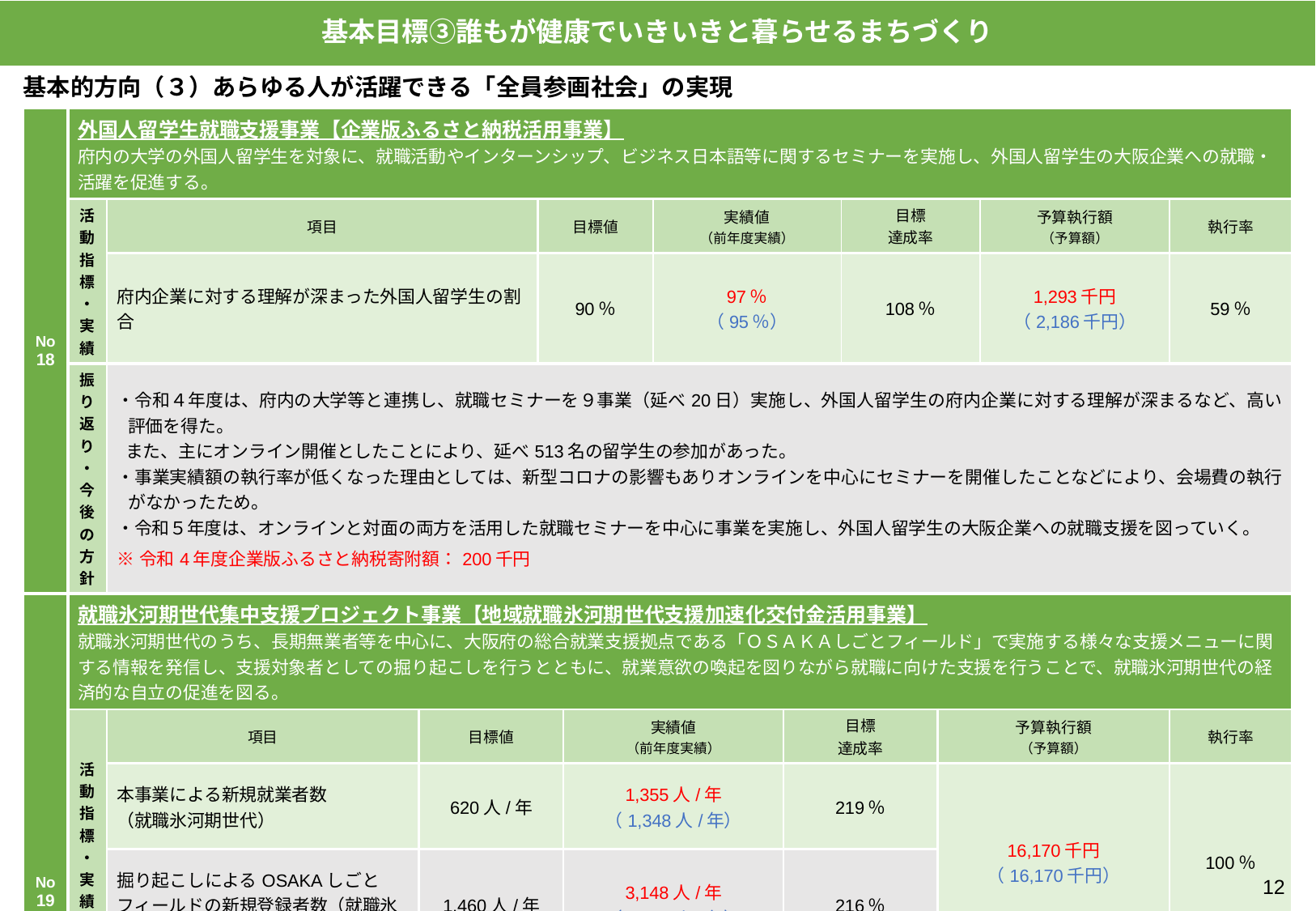

基本目標③誰もが健康でいきいきと暮らせるまちづくり
基本的方向（３）あらゆる人が活躍できる「全員参画社会」の実現
| No18 | 外国人留学生就職支援事業【企業版ふるさと納税活用事業】 府内の大学の外国人留学生を対象に、就職活動やインターンシップ、ビジネス日本語等に関するセミナーを実施し、外国人留学生の大阪企業への就職・活躍を促進する。 |  |  |  |  |  |  |  |  |  |  |
| --- | --- | --- | --- | --- | --- | --- | --- | --- | --- | --- | --- |
|  | 活動指標・実績 | 項目 |  | 目標値 |  | 実績値 （前年度実績） |  | 目標 達成率 |  | 予算執行額 （予算額） | 執行率 |
|  |  | 府内企業に対する理解が深まった外国人留学生の割合 |  | 90％ |  | 97％ （95％） |  | 108％ |  | 1,293千円 （2,186千円） | 59％ |
|  | 振り返り・ 今後の方針 | ・令和４年度は、府内の大学等と連携し、就職セミナーを９事業（延べ20日）実施し、外国人留学生の府内企業に対する理解が深まるなど、高い評価を得た。 また、主にオンライン開催としたことにより、延べ513名の留学生の参加があった。 ・事業実績額の執行率が低くなった理由としては、新型コロナの影響もありオンラインを中心にセミナーを開催したことなどにより、会場費の執行がなかったため。 ・令和５年度は、オンラインと対面の両方を活用した就職セミナーを中心に事業を実施し、外国人留学生の大阪企業への就職支援を図っていく。 ※令和4年度企業版ふるさと納税寄附額：200千円 |  |  |  |  |  |  |  |  |  |
| No 19 | 就職氷河期世代集中支援プロジェクト事業【地域就職氷河期世代支援加速化交付金活用事業】 就職氷河期世代のうち、長期無業者等を中心に、大阪府の総合就業支援拠点である「ＯＳＡＫＡしごとフィールド」で実施する様々な支援メニューに関する情報を発信し、支援対象者としての掘り起こしを行うとともに、就業意欲の喚起を図りながら就職に向けた支援を行うことで、就職氷河期世代の経済的な自立の促進を図る。 |  |  |  |  |  |  |  |  |  |  |
|  | 活動指標・実績 | 項目 | 目標値 |  | 実績値 （前年度実績） |  | 目標 達成率 |  | 予算執行額 （予算額） |  | 執行率 |
|  |  | 本事業による新規就業者数 （就職氷河期世代） | 620人/年 |  | 1,355人/年 （1,348人/年） |  | 219％ |  | 16,170千円 （16,170千円） |  | 100％ |
|  |  | 掘り起こしによるOSAKAしごとフィールドの新規登録者数（就職氷河期世代） | 1,460人/年 |  | 3,148人/年 （2,563人/年） |  | 216％ |  |  |  |  |
|  | 振り返り・ 今後の方針 | ・令和4年度事業では、令和3年度に引き続き就職氷河期世代に向けた就業意欲喚起セミナー、コミュニケーション能力や文章力の向上など就職に向けた短期間研修を実施するとともに、就職氷河期世代の採用に積極的な企業を開拓し、交流会や職場体験・見学を実施した。 ・セミナーや研修をWEB配信にするなど求職者が参加しやすい環境を整えたこと、また、大阪労働局と連携し、令和４年度から合同で就職面接会・企業説明会を開催したことにより、目標に対し実績が上回ったと考えられる。 ・令和5年度は、上記の成果を踏まえ、求職者の掘り起こし手法や研修、マッチングの内容等について、ブラッシュアップを図りつつ、引き続き取組を推進していく。 |  |  |  |  |  |  |  |  |  |
12